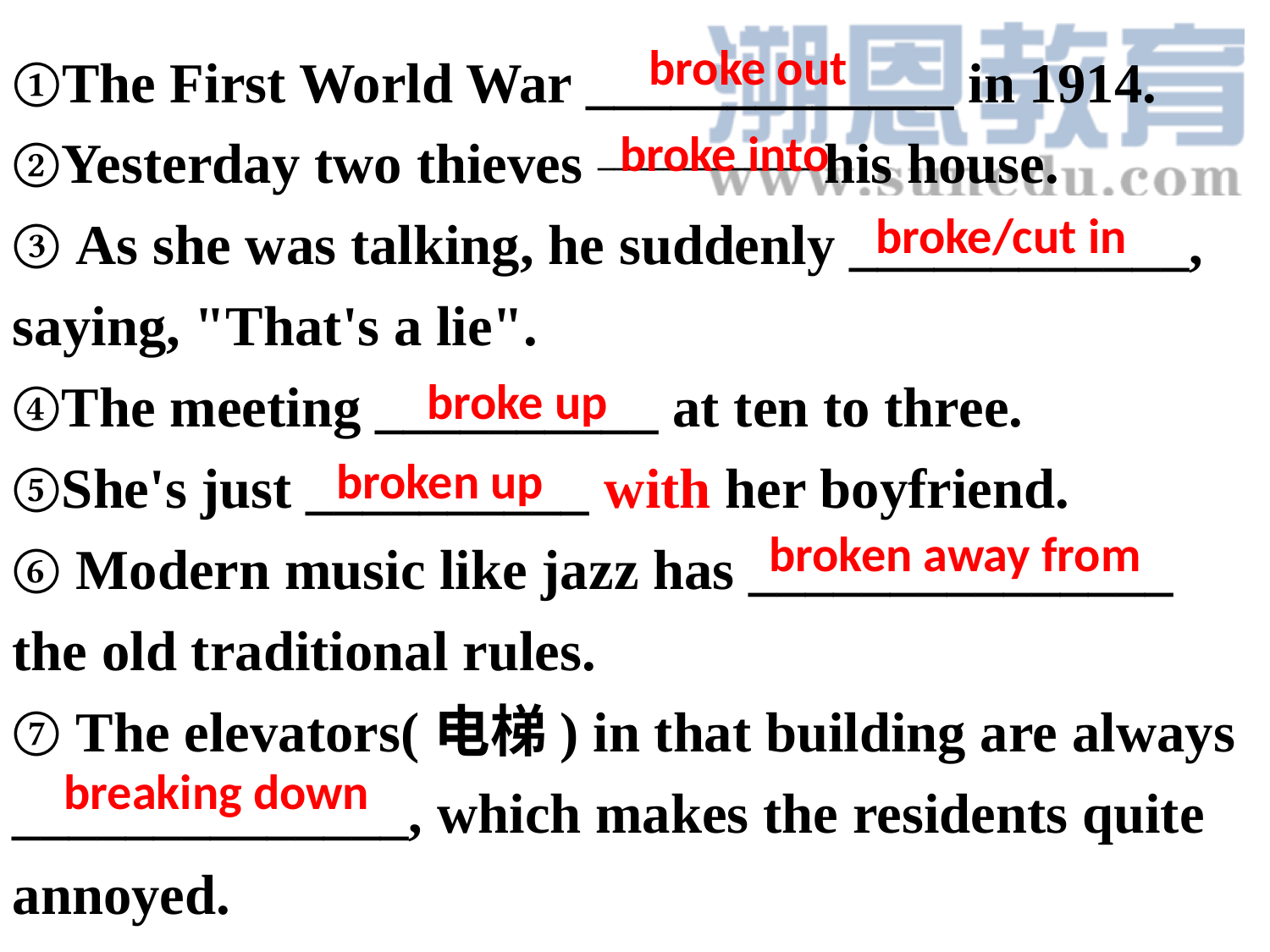

①The First World War _____________ in 1914.
②Yesterday two thieves _____________ his house.
③ As she was talking, he suddenly ____________, saying, "That's a lie".
④The meeting __________ at ten to three.
⑤She's just __________ with her boyfriend.
⑥ Modern music like jazz has _______________ the old traditional rules.
⑦ The elevators(电梯) in that building are always ______________, which makes the residents quite annoyed.
broke out
broke into
broke/cut in
broke up
broken up
broken away from
breaking down